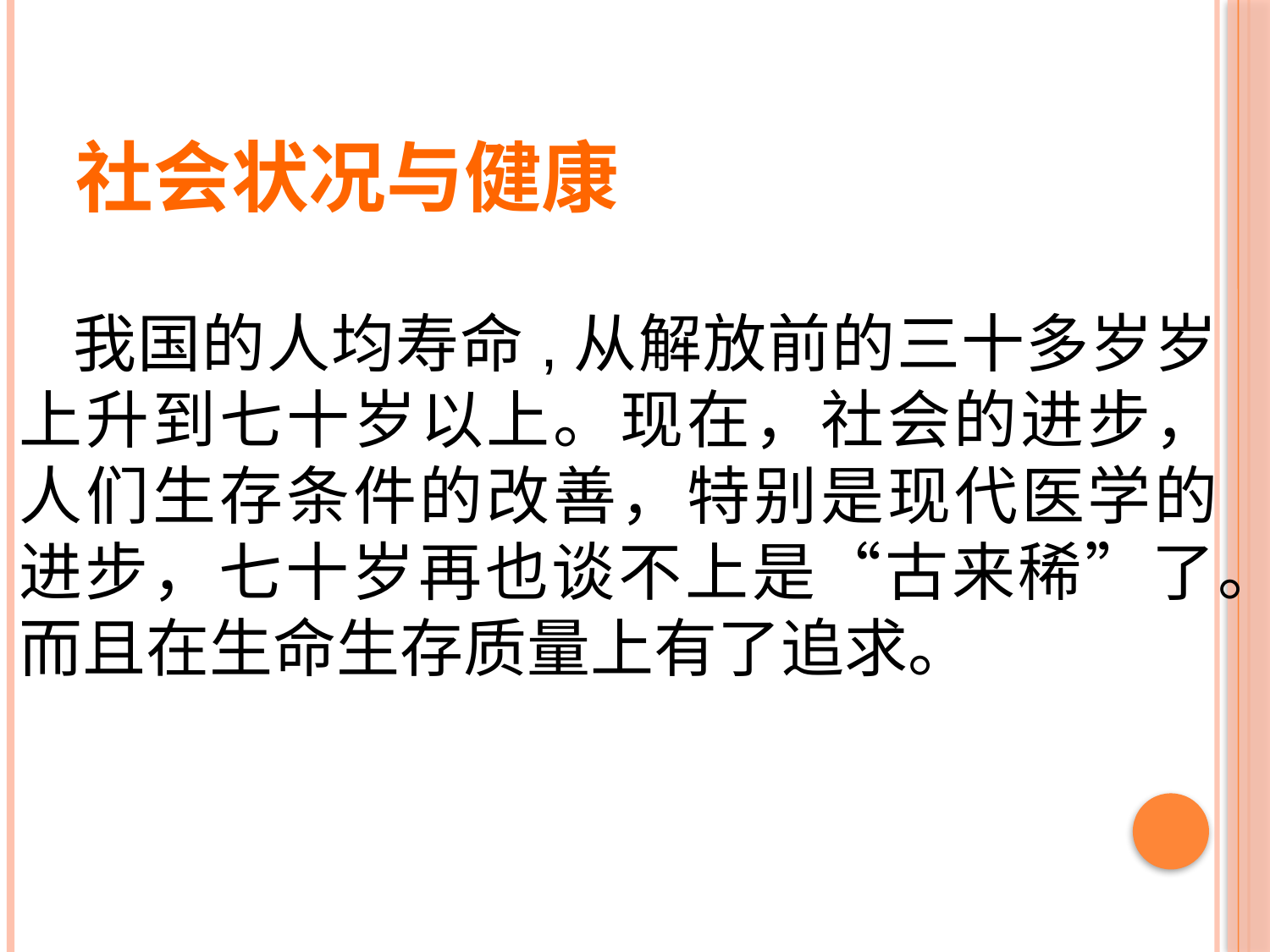

# 社会状况与健康
     我国的人均寿命,从解放前的三十多岁岁上升到七十岁以上。现在，社会的进步，人们生存条件的改善，特别是现代医学的进步，七十岁再也谈不上是“古来稀”了。而且在生命生存质量上有了追求。